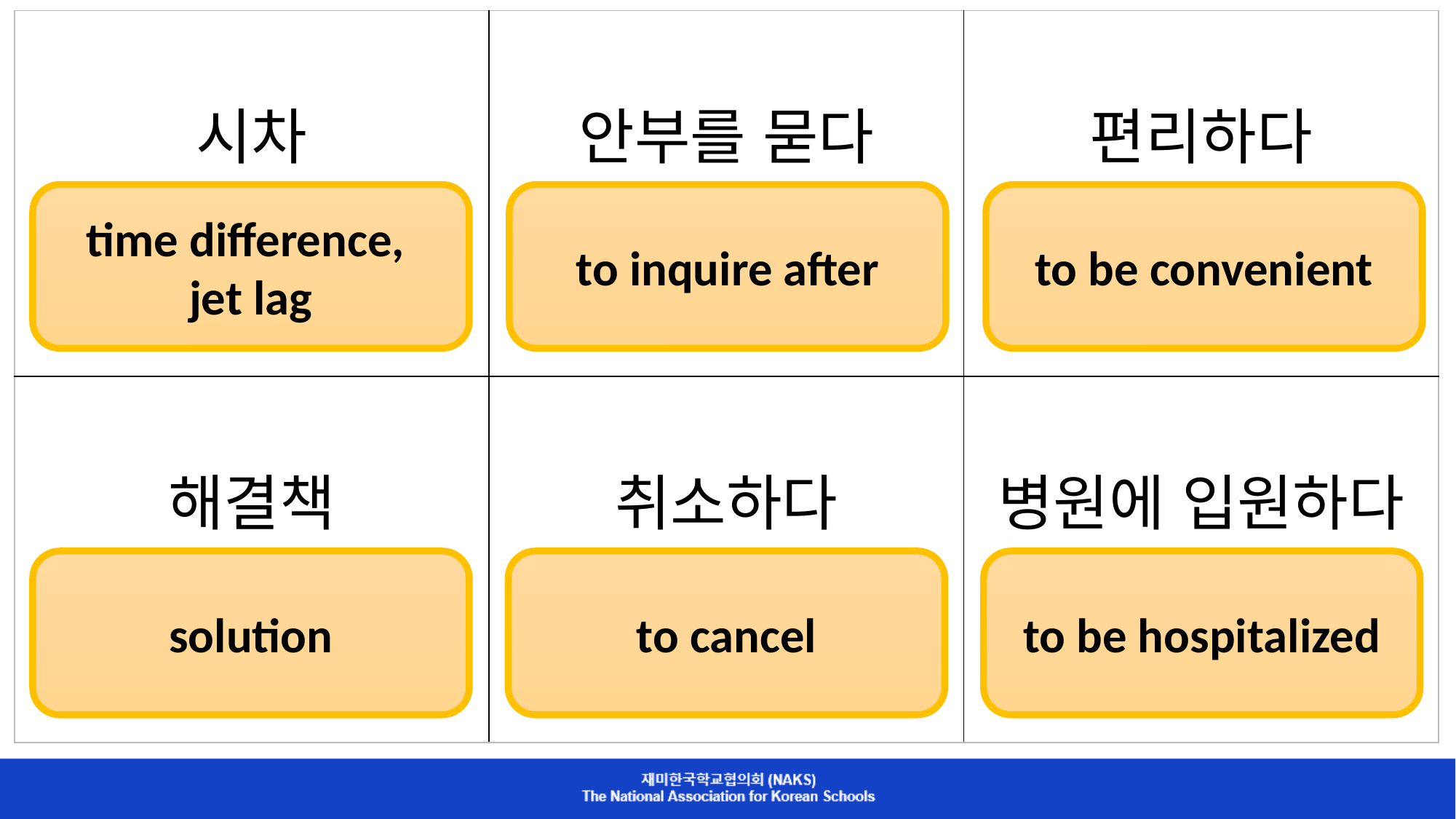

| 시차 | 안부를 묻다 | 편리하다 |
| --- | --- | --- |
| 해결책 | 취소하다 | 병원에 입원하다 |
time difference,
jet lag
to inquire after
to be convenient
solution
to cancel
to be hospitalized